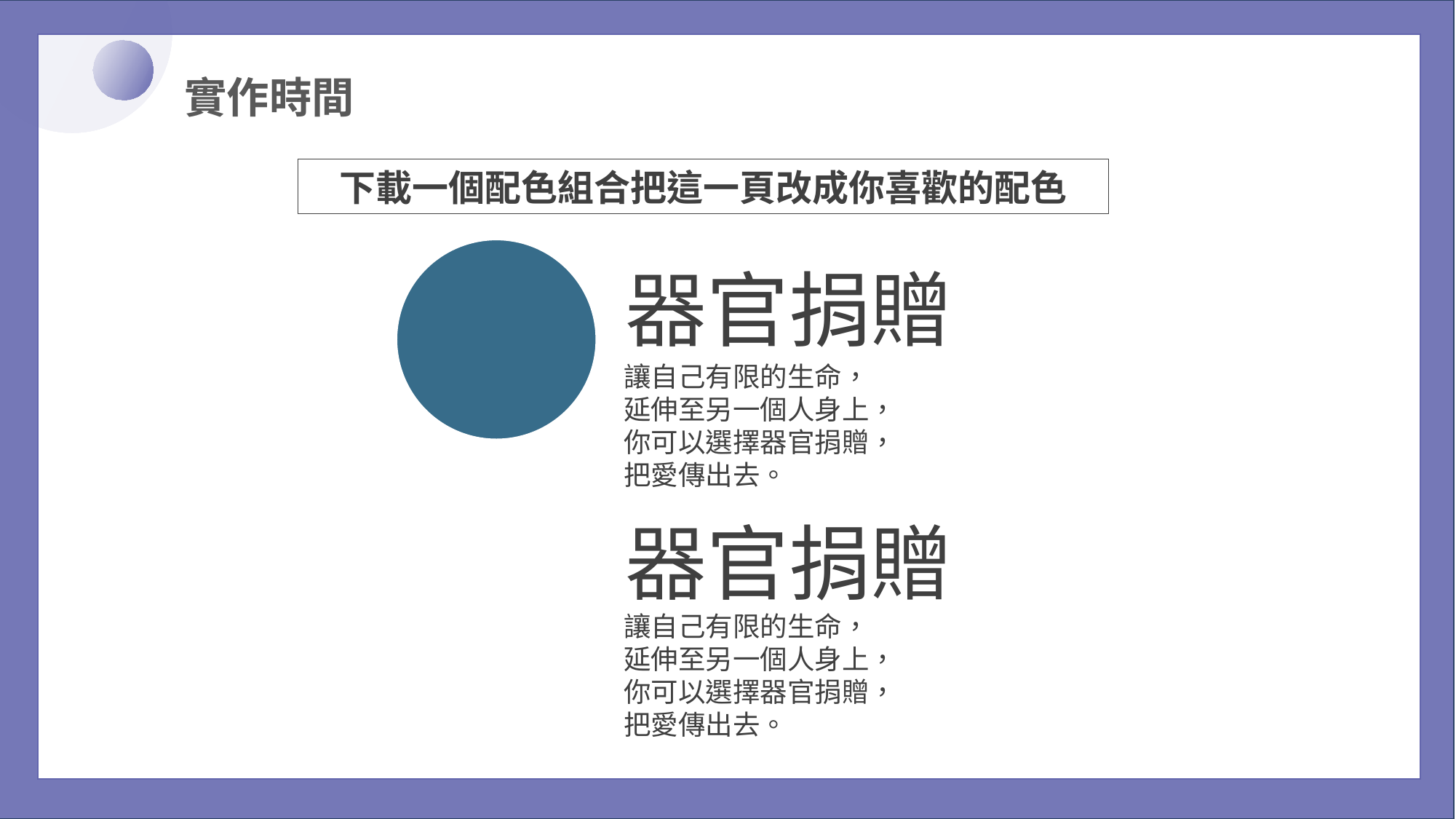

實作時間
下載一個配色組合把這一頁改成你喜歡的配色

器官捐贈
讓自己有限的生命，
延伸至另一個人身上，
你可以選擇器官捐贈，
把愛傳出去。
器官捐贈
讓自己有限的生命，
延伸至另一個人身上，
你可以選擇器官捐贈，
把愛傳出去。